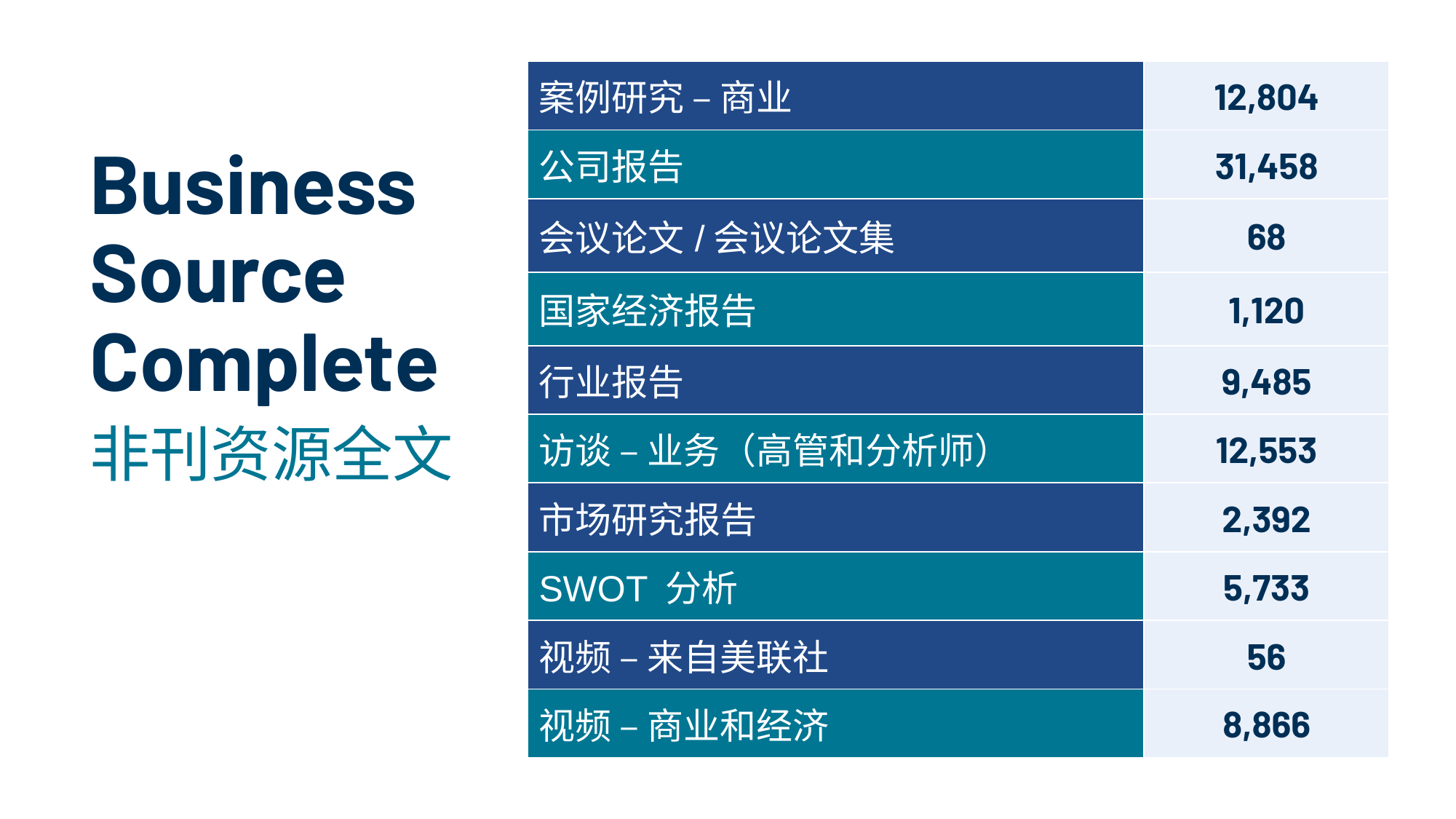

| 案例研究 – 商业 | 12,804 |
| --- | --- |
| 公司报告 | 31,458 |
| 会议论文/会议论文集 | 68 |
| 国家经济报告 | 1,120 |
| 行业报告 | 9,485 |
| 访谈 – 业务（高管和分析师） | 12,553 |
| 市场研究报告 | 2,392 |
| SWOT 分析 | 5,733 |
| 视频 – 来自美联社 | 56 |
| 视频 – 商业和经济 | 8,866 |
# Business Source Complete
非刊资源全文